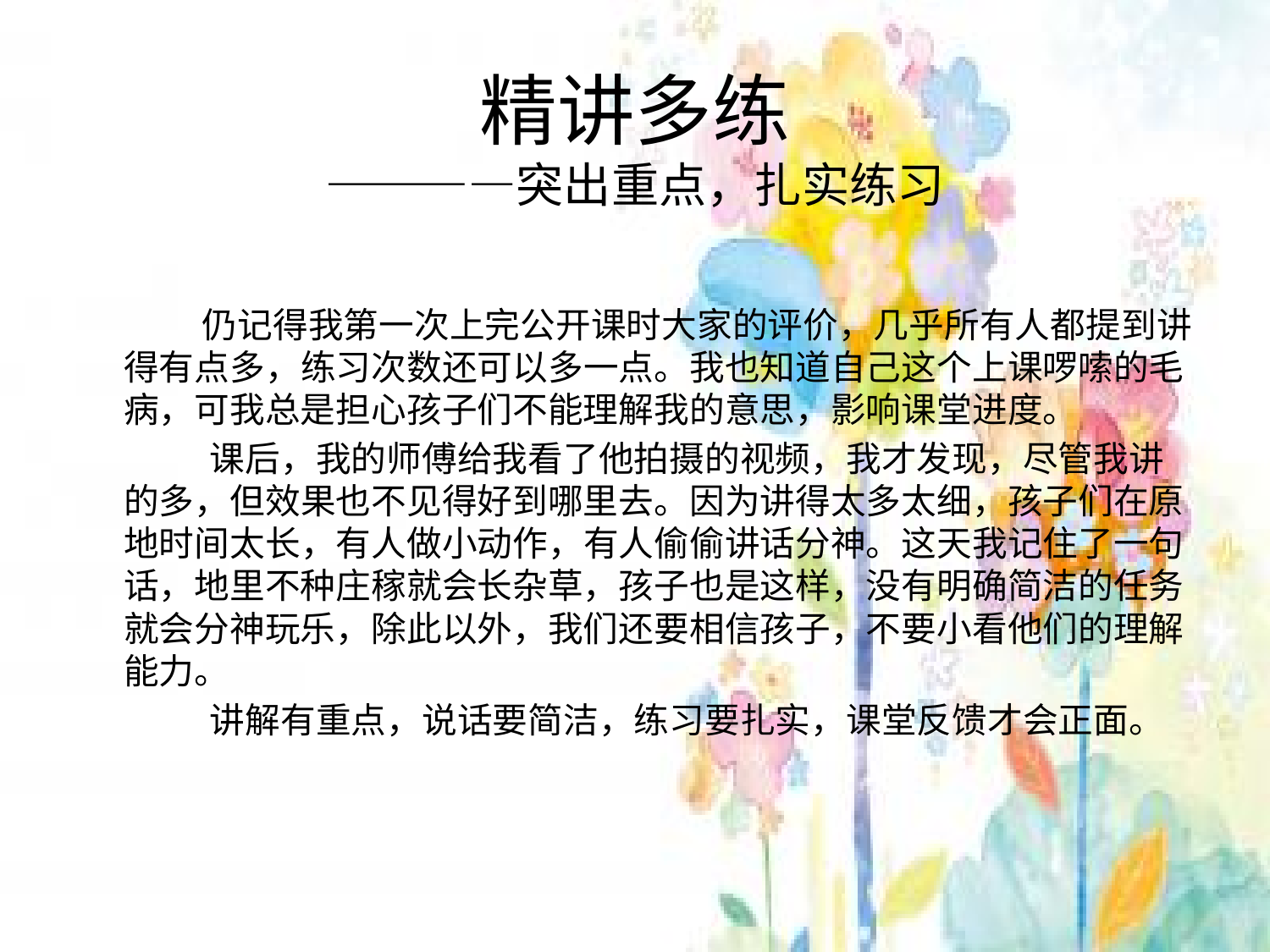

# 精讲多练 ————突出重点，扎实练习
               仍记得我第一次上完公开课时大家的评价，几乎所有人都提到讲得有点多，练习次数还可以多一点。我也知道自己这个上课啰嗦的毛病，可我总是担心孩子们不能理解我的意思，影响课堂进度。
                课后，我的师傅给我看了他拍摄的视频，我才发现，尽管我讲的多，但效果也不见得好到哪里去。因为讲得太多太细，孩子们在原地时间太长，有人做小动作，有人偷偷讲话分神。这天我记住了一句话，地里不种庄稼就会长杂草，孩子也是这样，没有明确简洁的任务就会分神玩乐，除此以外，我们还要相信孩子，不要小看他们的理解能力。
                讲解有重点，说话要简洁，练习要扎实，课堂反馈才会正面。